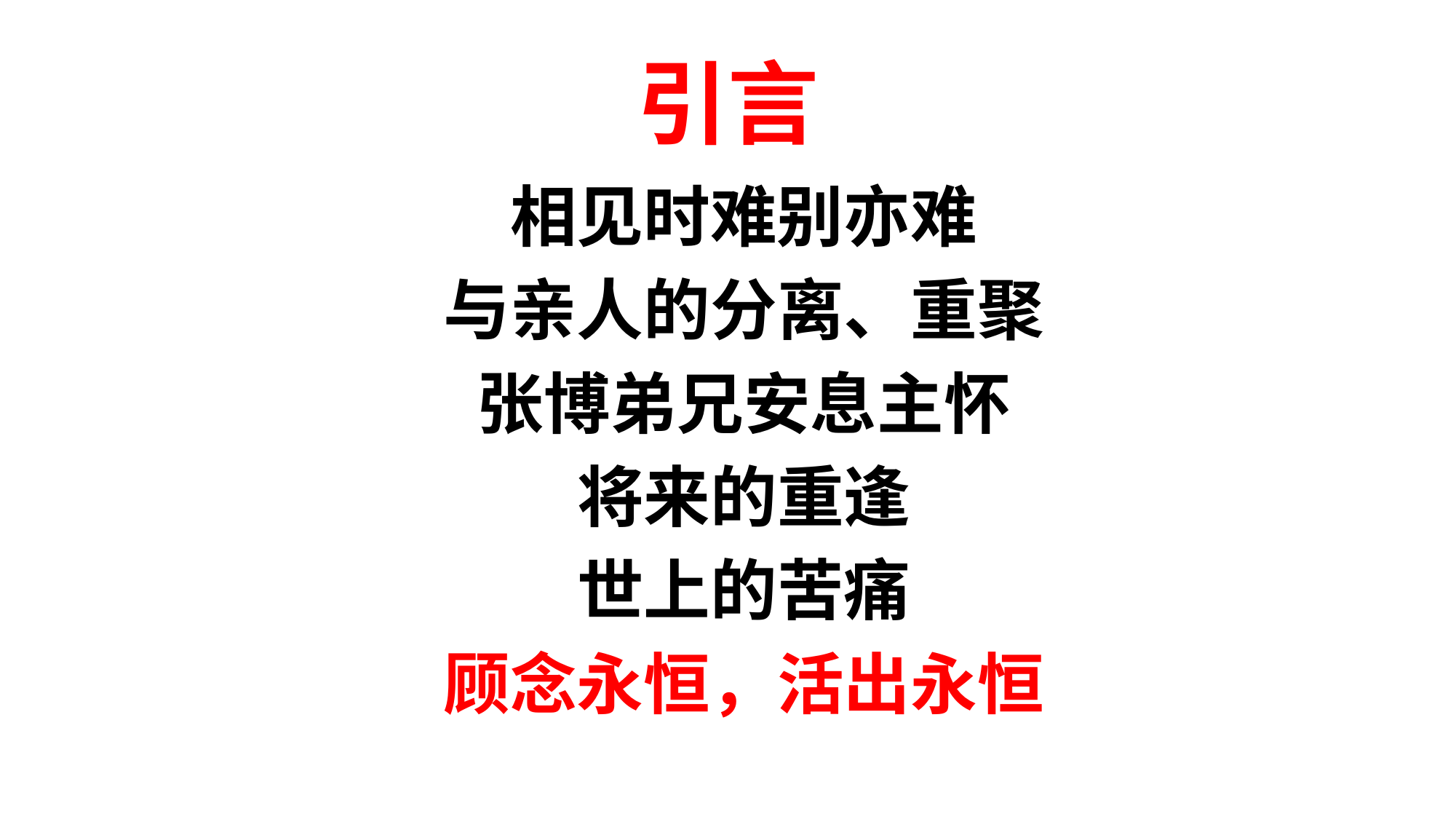

# 引言
相见时难别亦难
与亲人的分离、重聚
张博弟兄安息主怀
将来的重逢
世上的苦痛
顾念永恒，活出永恒